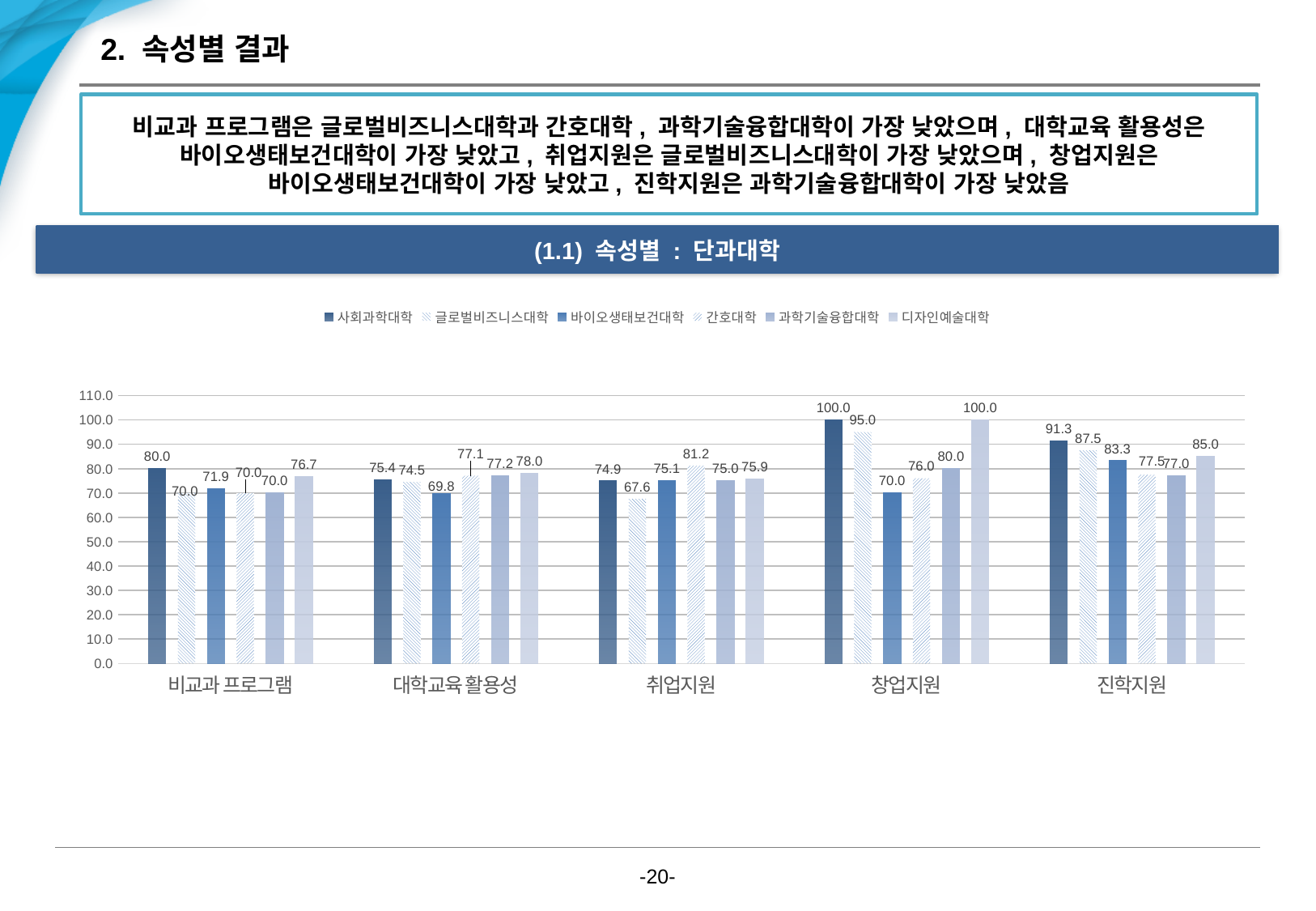

# 2. 속성별 결과

비교과 프로그램은 글로벌비즈니스대학과 간호대학, 과학기술융합대학이 가장 낮았으며, 대학교육 활용성은 바이오생태보건대학이 가장 낮았고, 취업지원은 글로벌비즈니스대학이 가장 낮았으며, 창업지원은 바이오생태보건대학이 가장 낮았고, 진학지원은 과학기술융합대학이 가장 낮았음
(1.1) 속성별 : 단과대학

### Chart

| Category | 사회과학대학 | 글로벌비즈니스대학 | 바이오생태보건대학 | 간호대학 | 과학기술융합대학 | 디자인예술대학 |
|---|---|---|---|---|---|---|
| 비교과 프로그램 | 80.0 | 70.0 | 71.875 | 70.0 | 70.0 | 76.66666666666667 |
| 대학교육 활용성 | 75.4054054054054 | 74.54545454545455 | 69.80392156862744 | 77.05882352941177 | 77.22222222222223 | 78.0 |
| 취업지원 | 74.94594594594595 | 67.6 | 75.13725490196079 | 81.23529411764706 | 75.0 | 75.88888888888889 |
| 창업지원 | 100.0 | 95.0 | 70.0 | 76.0 | 80.0 | 100.0 |
| 진학지원 | 91.25 | 87.5 | 83.25 | 77.5 | 77.0 | 85.0 |
-20-